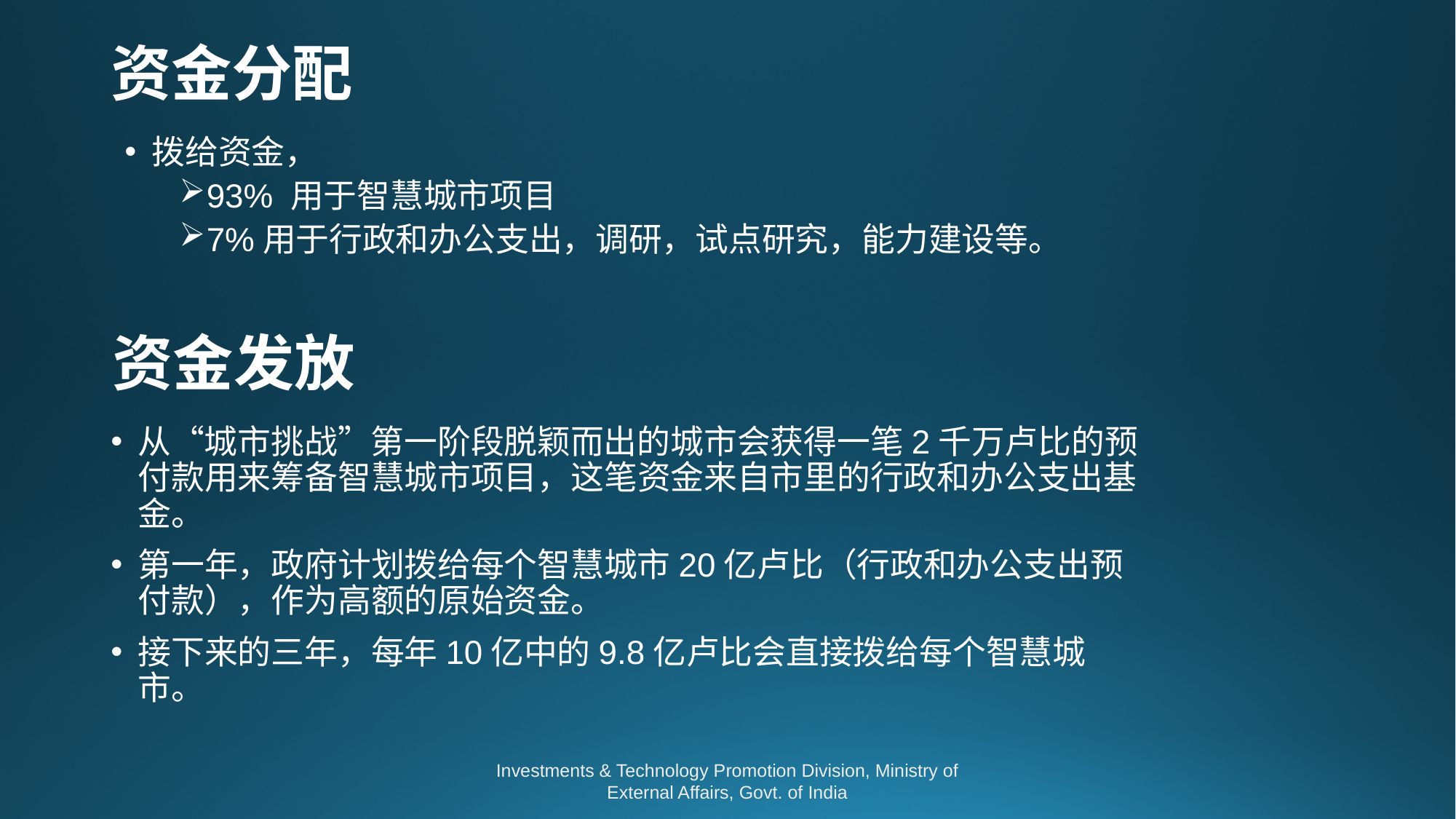

# 资金分配
拨给资金，
93% 用于智慧城市项目
7%用于行政和办公支出，调研，试点研究，能力建设等。
资金发放
从“城市挑战”第一阶段脱颖而出的城市会获得一笔2千万卢比的预付款用来筹备智慧城市项目，这笔资金来自市里的行政和办公支出基金。
第一年，政府计划拨给每个智慧城市20亿卢比（行政和办公支出预付款），作为高额的原始资金。
接下来的三年，每年10亿中的9.8亿卢比会直接拨给每个智慧城市。
Investments & Technology Promotion Division, Ministry of External Affairs, Govt. of India